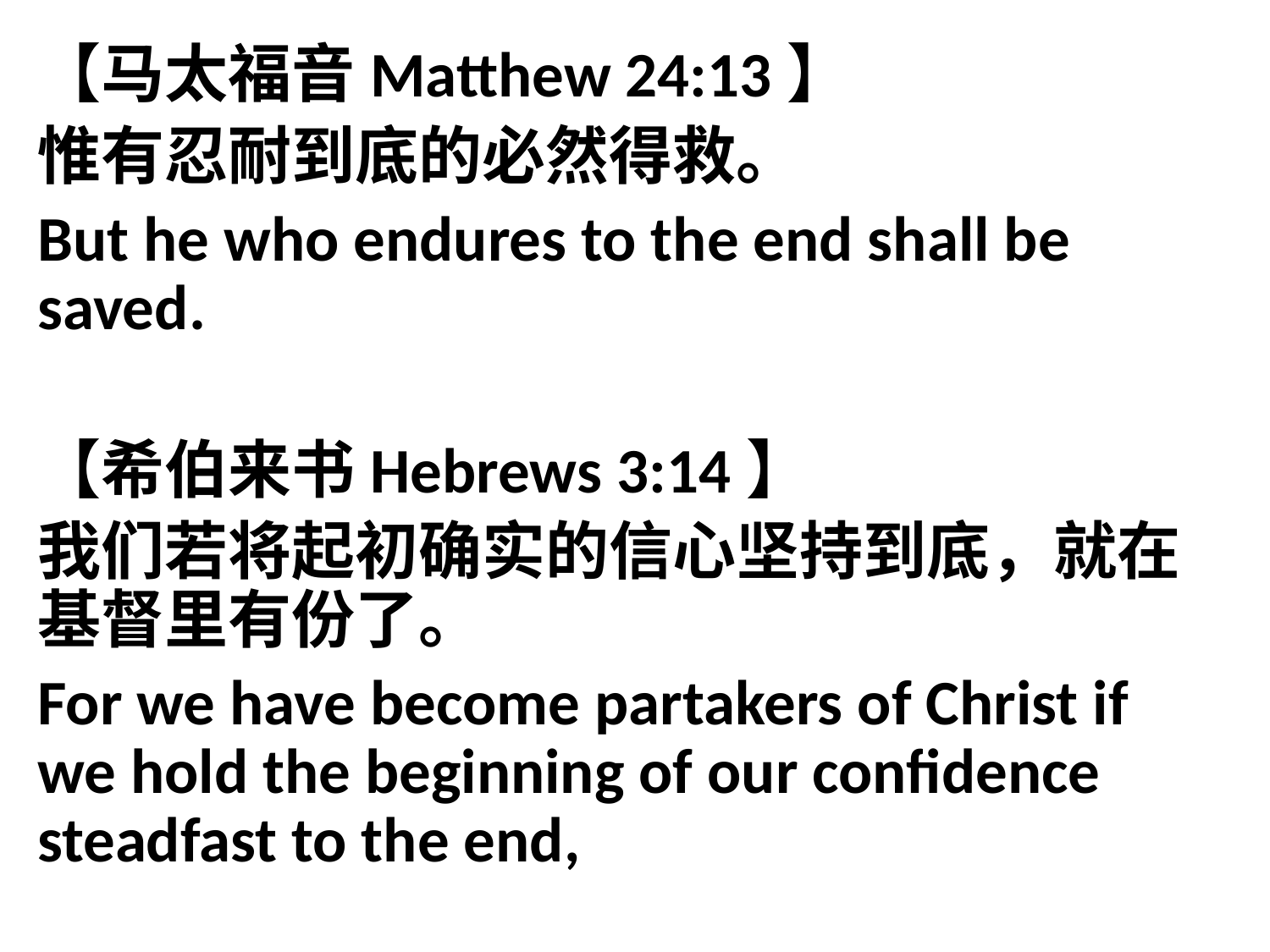

【马太福音Matthew 24:13】
惟有忍耐到底的必然得救。
But he who endures to the end shall be saved.

【希伯来书Hebrews 3:14】
我们若将起初确实的信心坚持到底，就在基督里有份了。
For we have become partakers of Christ if we hold the beginning of our confidence steadfast to the end,